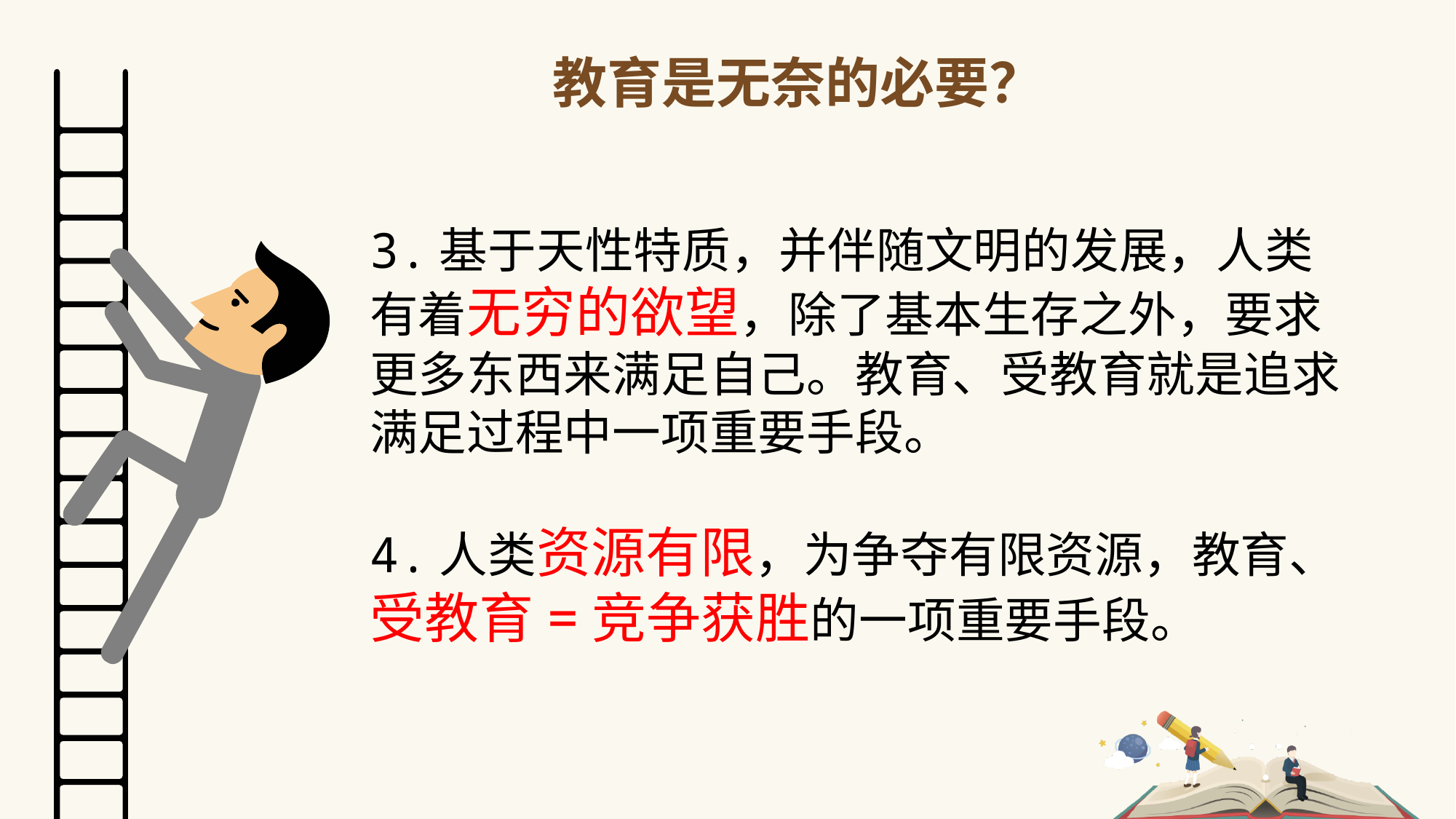

教育是无奈的必要？

3.基于天性特质，并伴随文明的发展，人类有着无穷的欲望，除了基本生存之外，要求更多东西来满足自己。教育、受教育就是追求满足过程中一项重要手段。

4.人类资源有限，为争夺有限资源，教育、受教育=竞争获胜的一项重要手段。